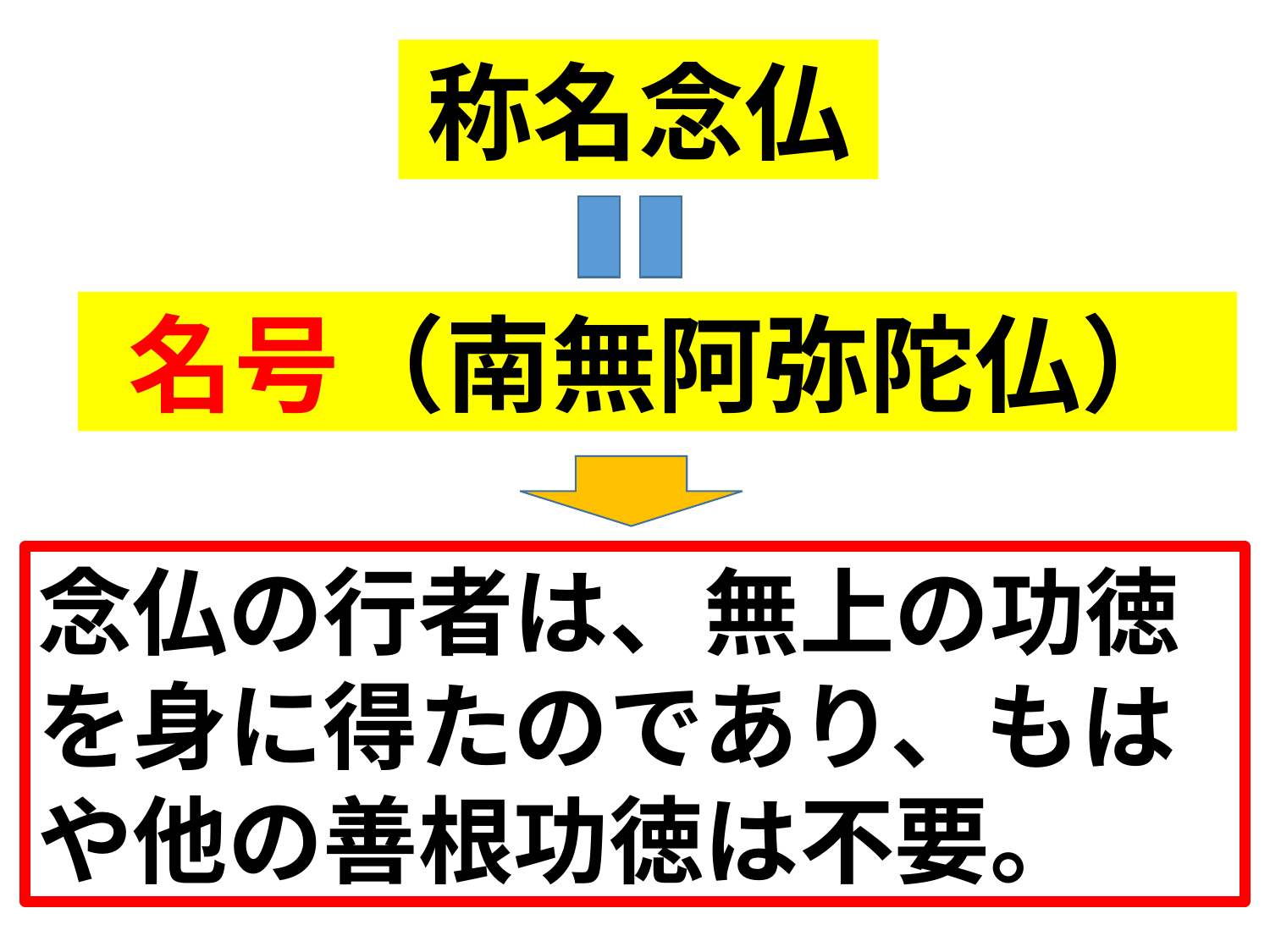

称名念仏

名号（南無阿弥陀仏）

念仏の行者は、無上の功徳を身に得たのであり、もはや他の善根功徳は不要。